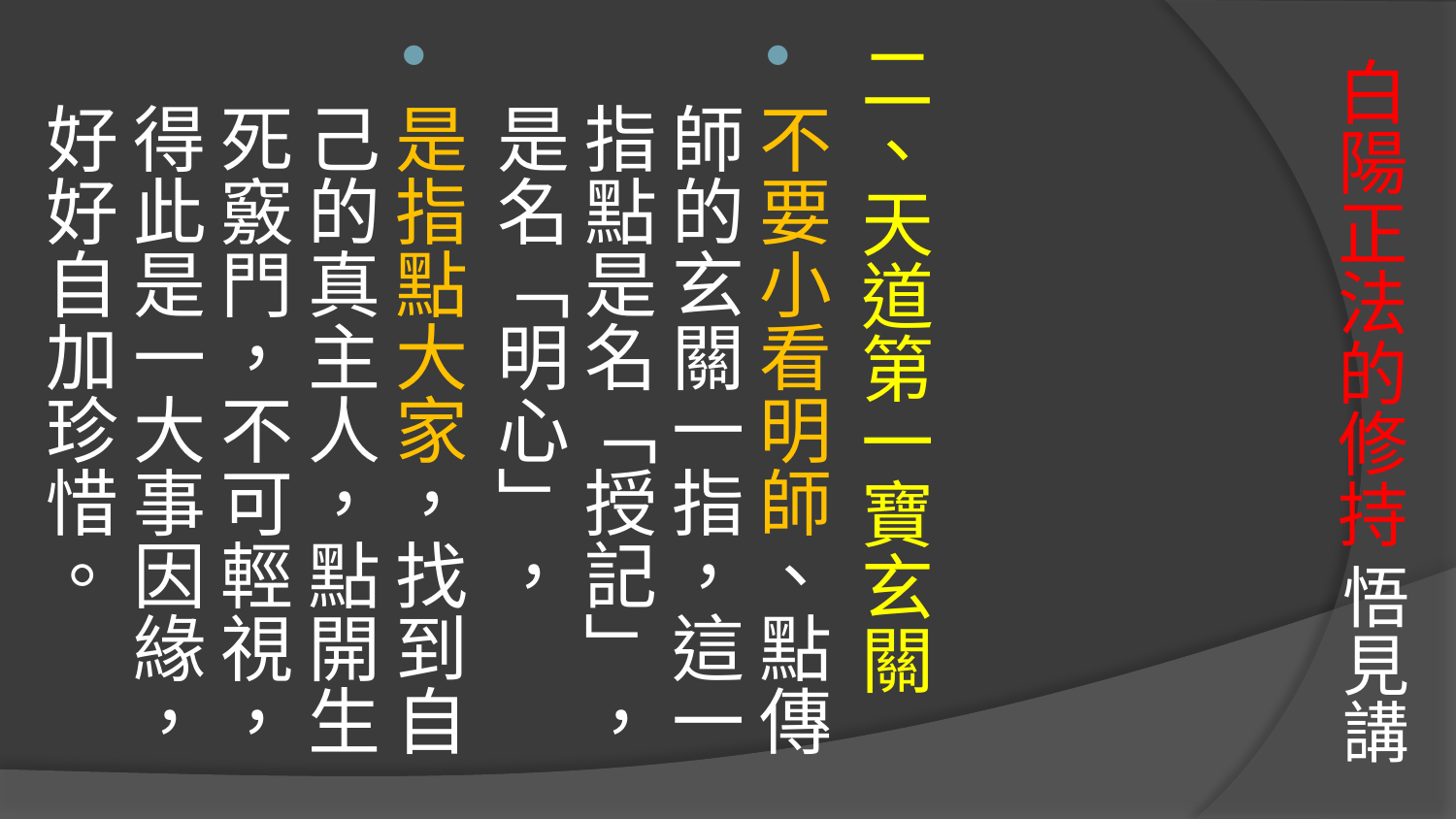

二、天道第一寶玄關
不要小看明師、點傳師的玄關一指，這一指點是名「授記」，是名「明心」，
是指點大家，找到自己的真主人，點開生死竅門，不可輕視，得此是一大事因緣，好好自加珍惜。
# 白陽正法的修持 悟見講